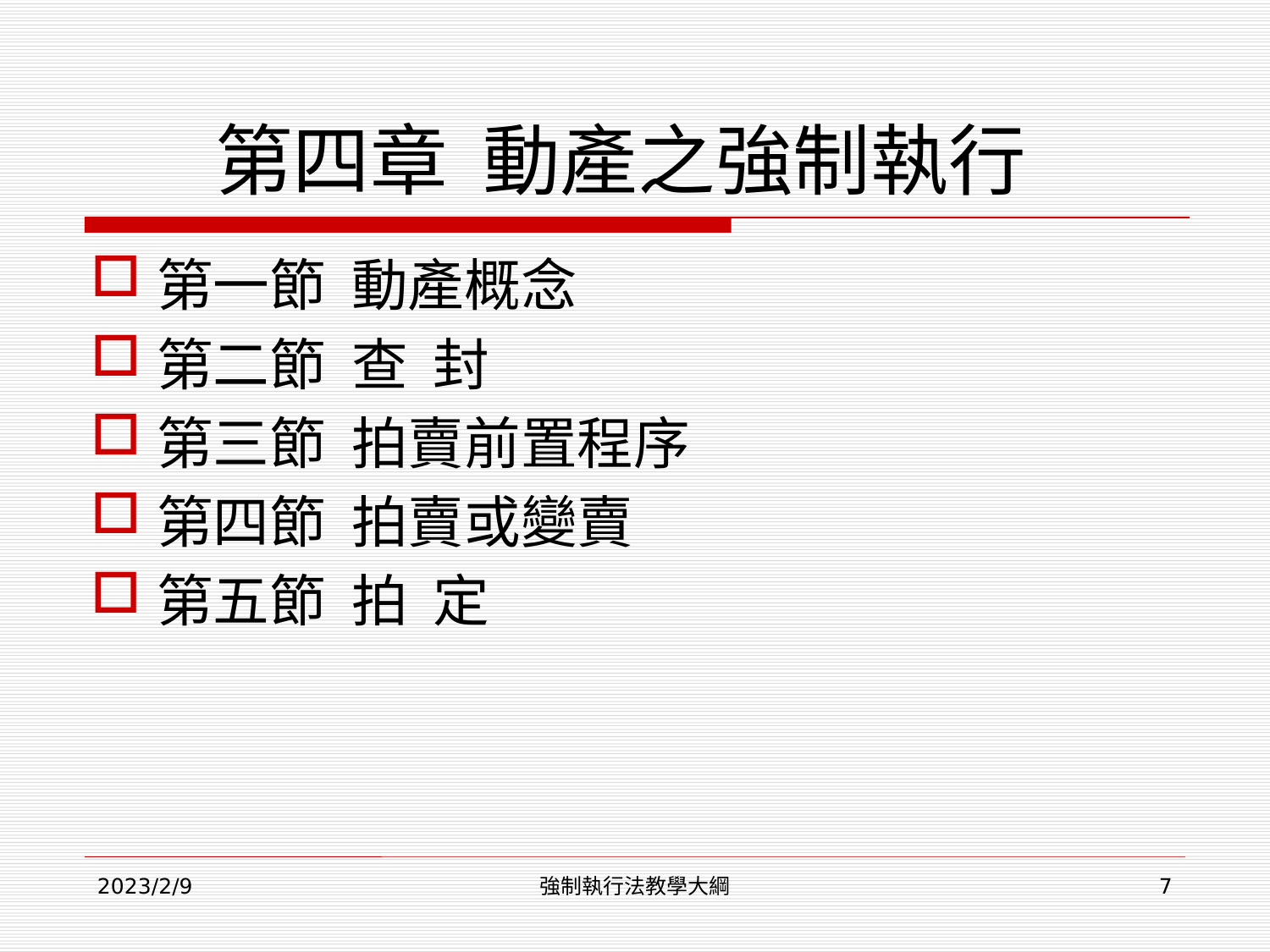

# 第四章  動產之強制執行
第一節  動產概念
第二節  查  封
第三節  拍賣前置程序
第四節  拍賣或變賣
第五節  拍  定

2023/2/9
強制執行法教學大綱
7